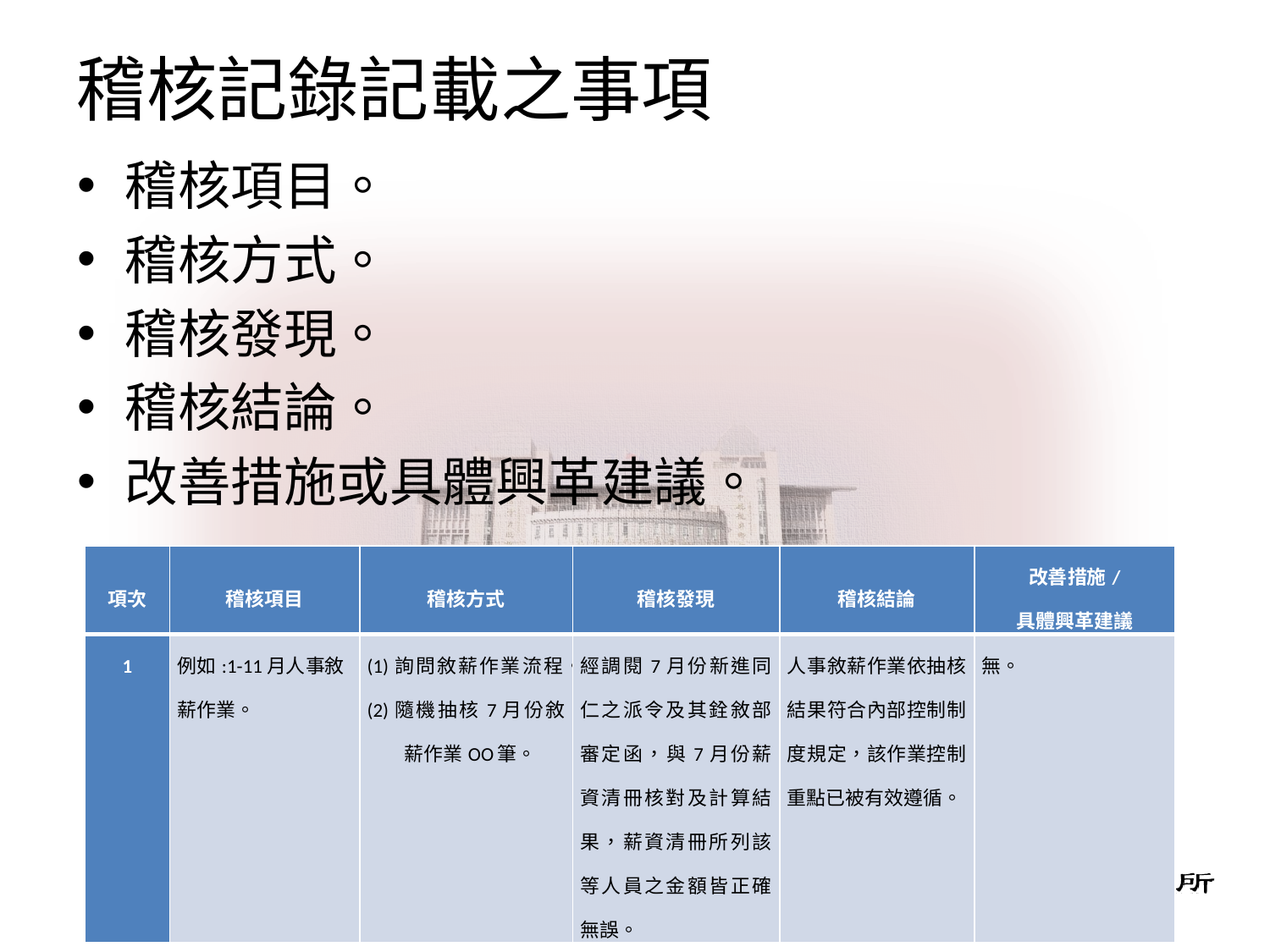

# 稽核記錄記載之事項
稽核項目。
稽核方式。
稽核發現。
稽核結論。
改善措施或具體興革建議。

| 項次 | 稽核項目 | 稽核方式 | 稽核發現 | 稽核結論 | 改善措施/ 具體興革建議 |
| --- | --- | --- | --- | --- | --- |
| 1 | 例如:1-11月人事敘薪作業。 | (1)詢問敘薪作業流程。 (2)隨機抽核7月份敘薪作業OO筆。 | 經調閱7月份新進同仁之派令及其銓敘部審定函，與7月份薪資清冊核對及計算結果，薪資清冊所列該等人員之金額皆正確無誤。 | 人事敘薪作業依抽核結果符合內部控制制度規定，該作業控制重點已被有效遵循。 | 無。 |